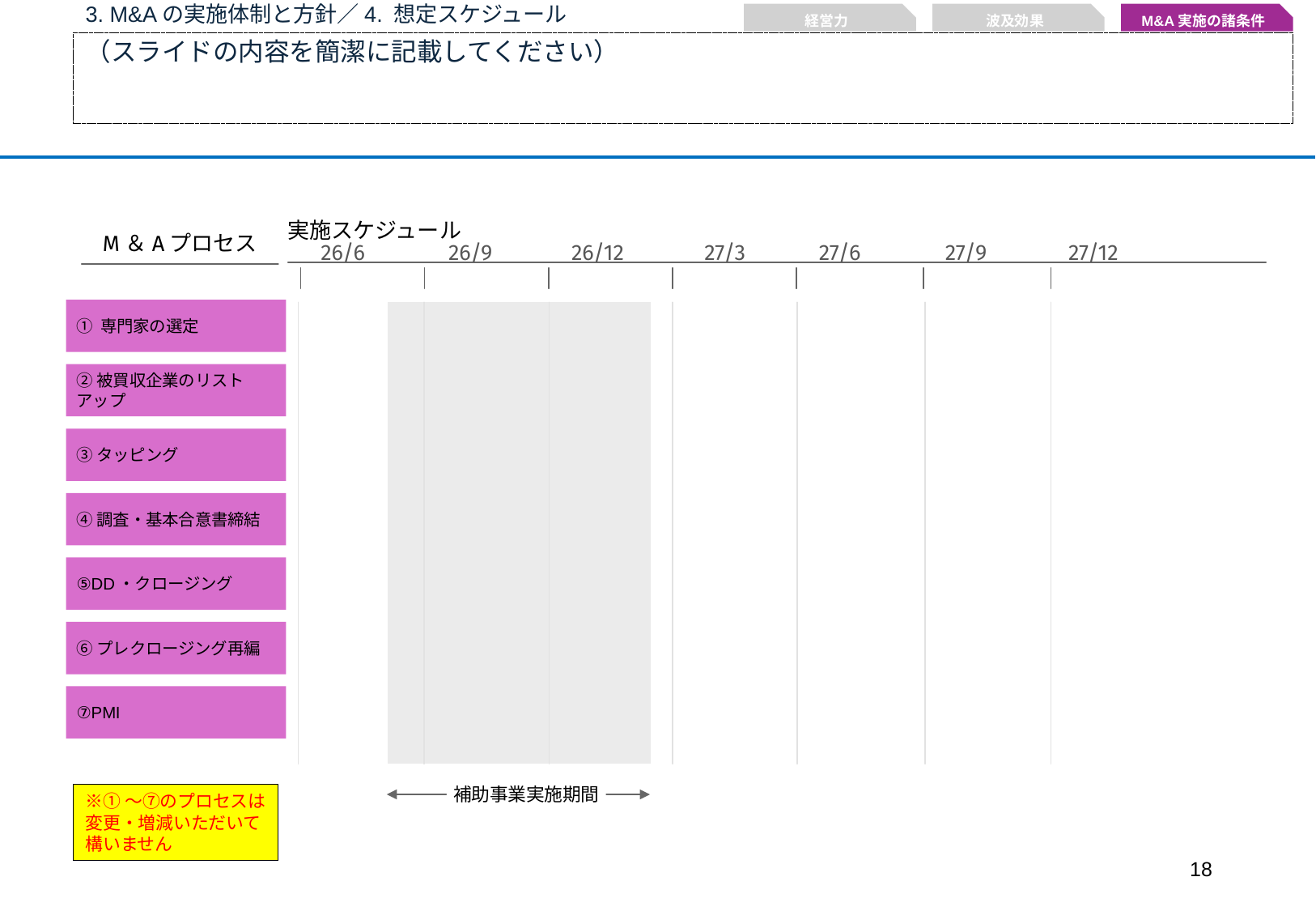

3. M&Aの実施体制と方針／4. 想定スケジュール
経営力
波及効果
M&A実施の諸条件
（スライドの内容を簡潔に記載してください）
26/6
26/9
26/12
27/3
27/6
27/9
27/12
M＆Aプロセス
実施スケジュール
① 専門家の選定

②被買収企業のリストアップ
③タッピング
④調査・基本合意書締結
⑤DD・クロージング
⑥プレクロージング再編
⑦PMI
補助事業実施期間
※①～⑦のプロセスは変更・増減いただいて構いません
18